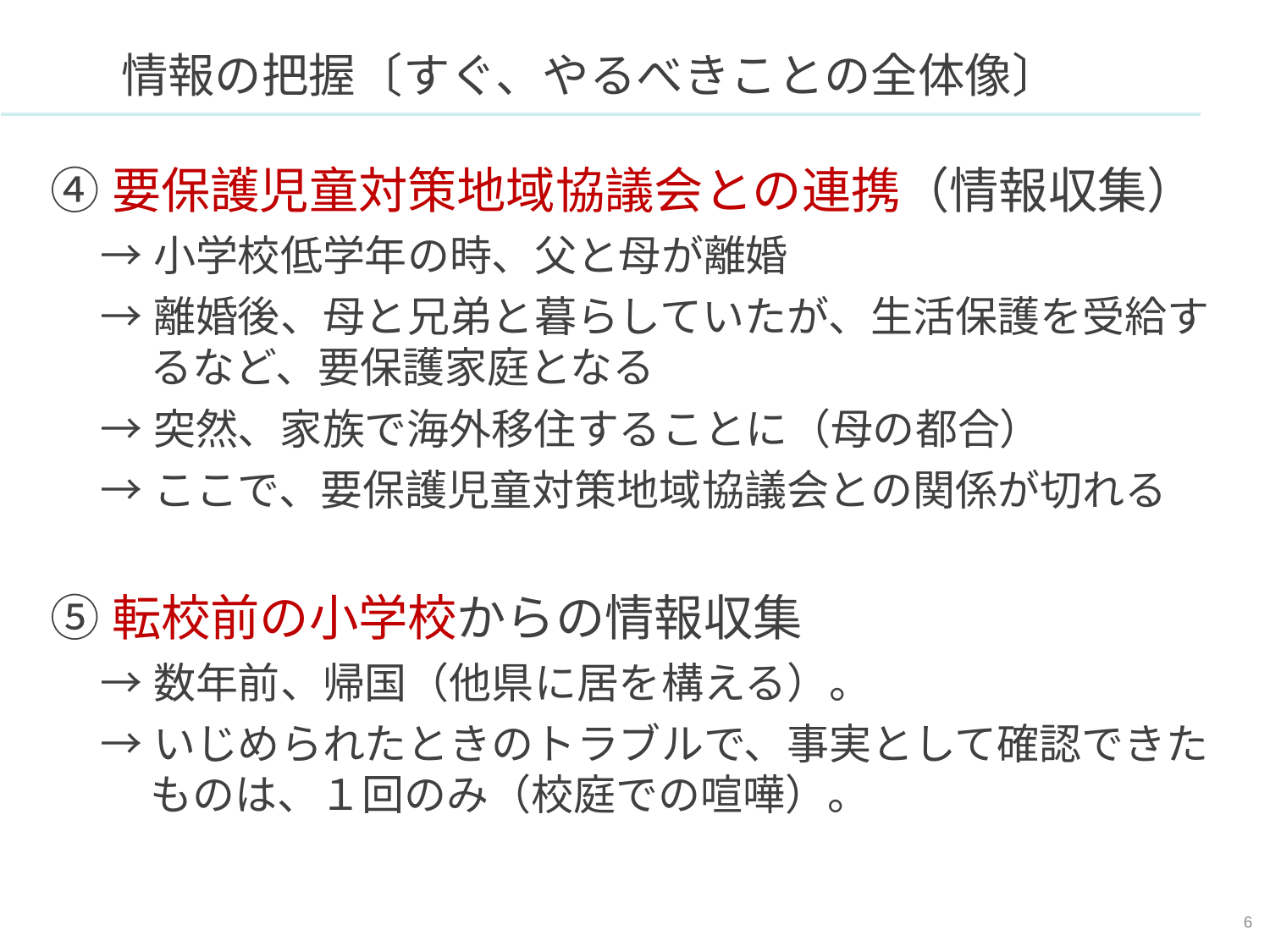

# 情報の把握〔すぐ、やるべきことの全体像〕
④要保護児童対策地域協議会との連携（情報収集）
→小学校低学年の時、父と母が離婚
→離婚後、母と兄弟と暮らしていたが、生活保護を受給するなど、要保護家庭となる
→突然、家族で海外移住することに（母の都合）
→ここで、要保護児童対策地域協議会との関係が切れる

⑤転校前の小学校からの情報収集
→数年前、帰国（他県に居を構える）。
→いじめられたときのトラブルで、事実として確認できたものは、１回のみ（校庭での喧嘩）。
6